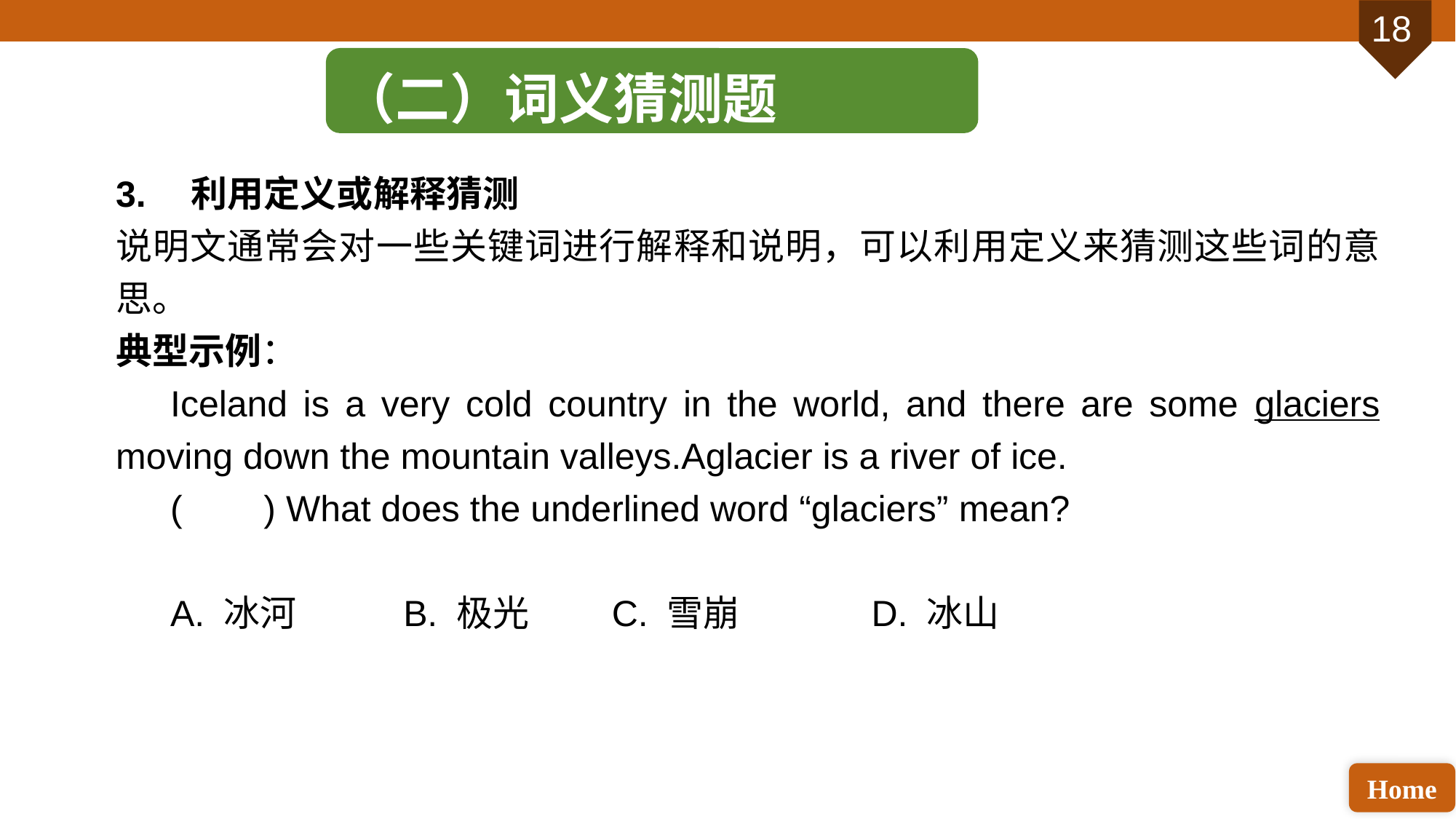

（二）词义猜测题
3. 利用定义或解释猜测
说明文通常会对一些关键词进行解释和说明，可以利用定义来猜测这些词的意思。
典型示例：
Iceland is a very cold country in the world, and there are some glaciers moving down the mountain valleys.Aglacier is a river of ice.
(        ) What does the underlined word “glaciers” mean?

A. 冰河            B. 极光         C. 雪崩               D. 冰山